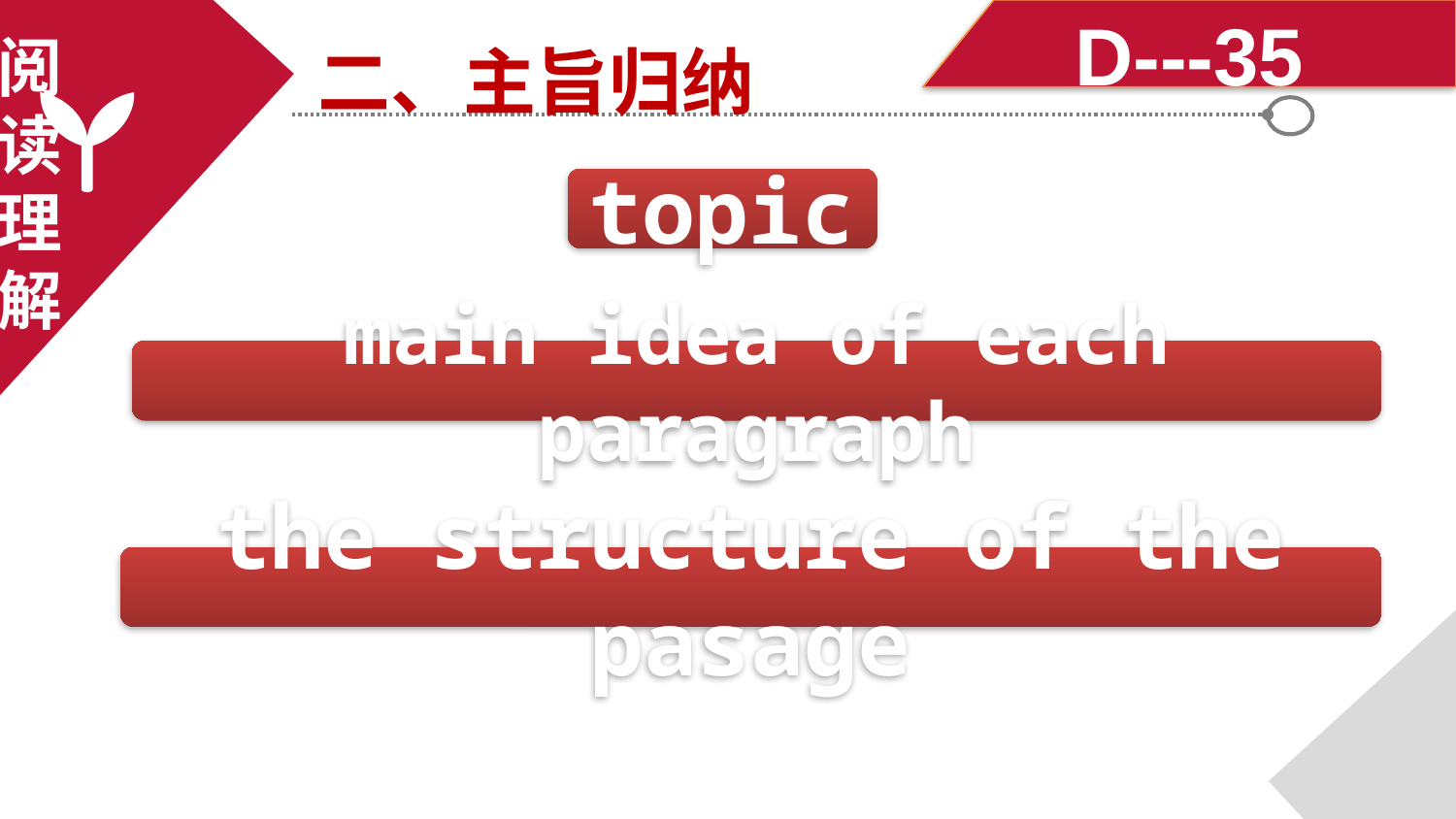

D---35
二、主旨归纳
阅
读
理
解

topic
main idea of each paragraph
the structure of the pasage